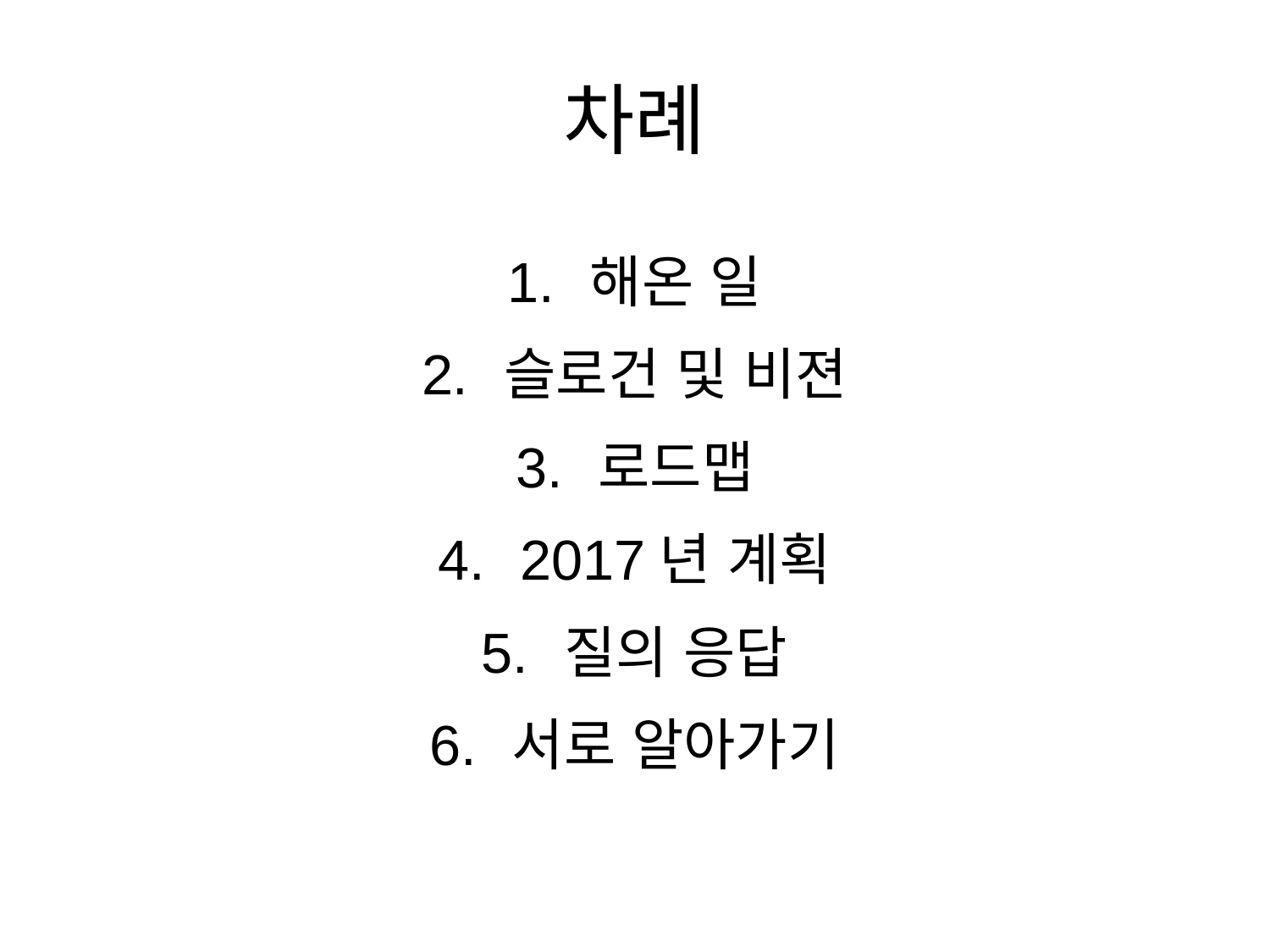

# 차례
해온 일
슬로건 및 비젼
로드맵
2017년 계획
질의 응답
서로 알아가기